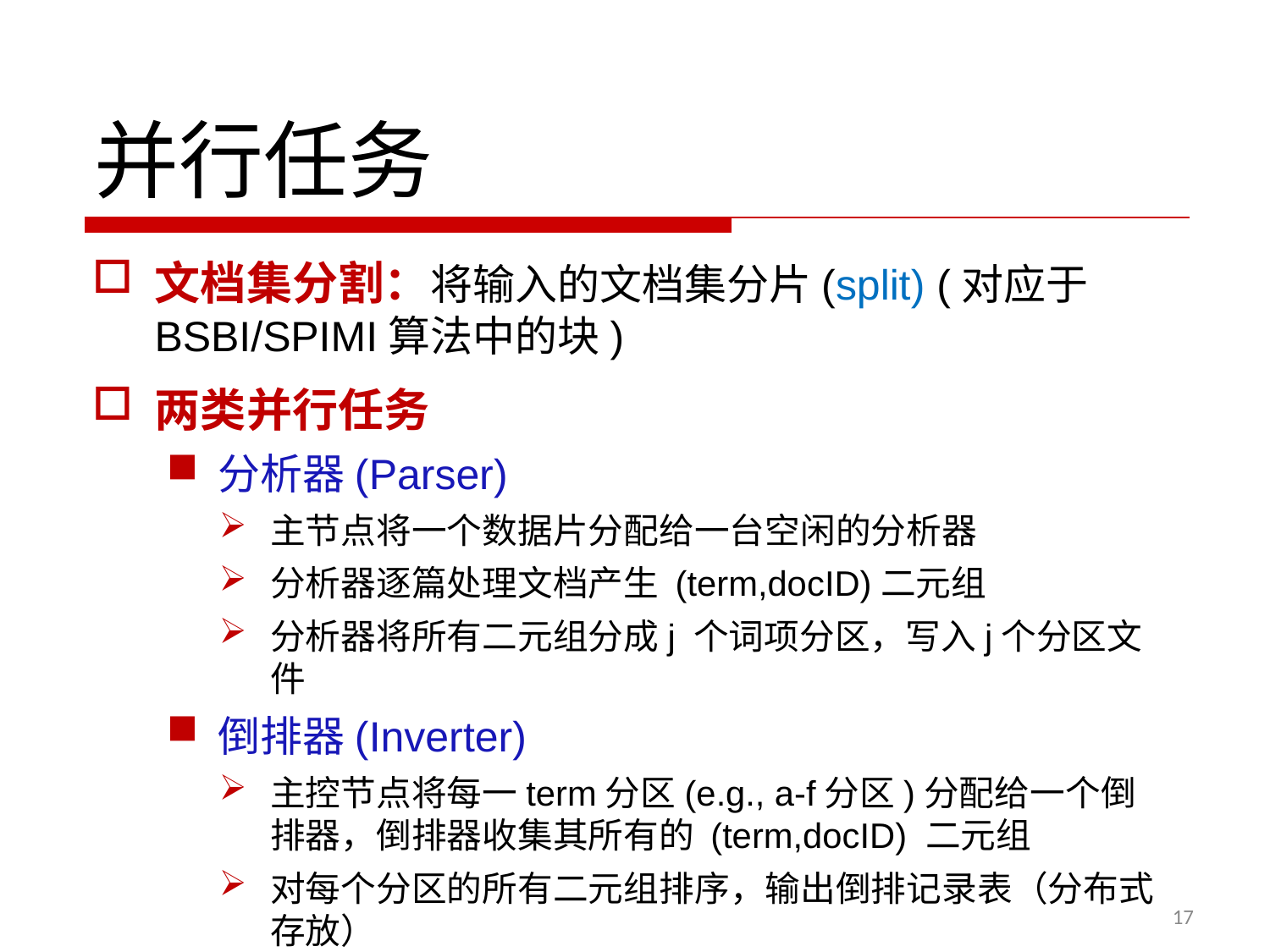

并行任务
文档集分割：将输入的文档集分片(split) (对应于BSBI/SPIMI算法中的块)
两类并行任务
分析器(Parser)
主节点将一个数据片分配给一台空闲的分析器
分析器逐篇处理文档产生 (term,docID)二元组
分析器将所有二元组分成j 个词项分区，写入j个分区文件
倒排器(Inverter)
主控节点将每一term分区(e.g., a-f分区)分配给一个倒排器，倒排器收集其所有的 (term,docID) 二元组
对每个分区的所有二元组排序，输出倒排记录表（分布式存放）
17